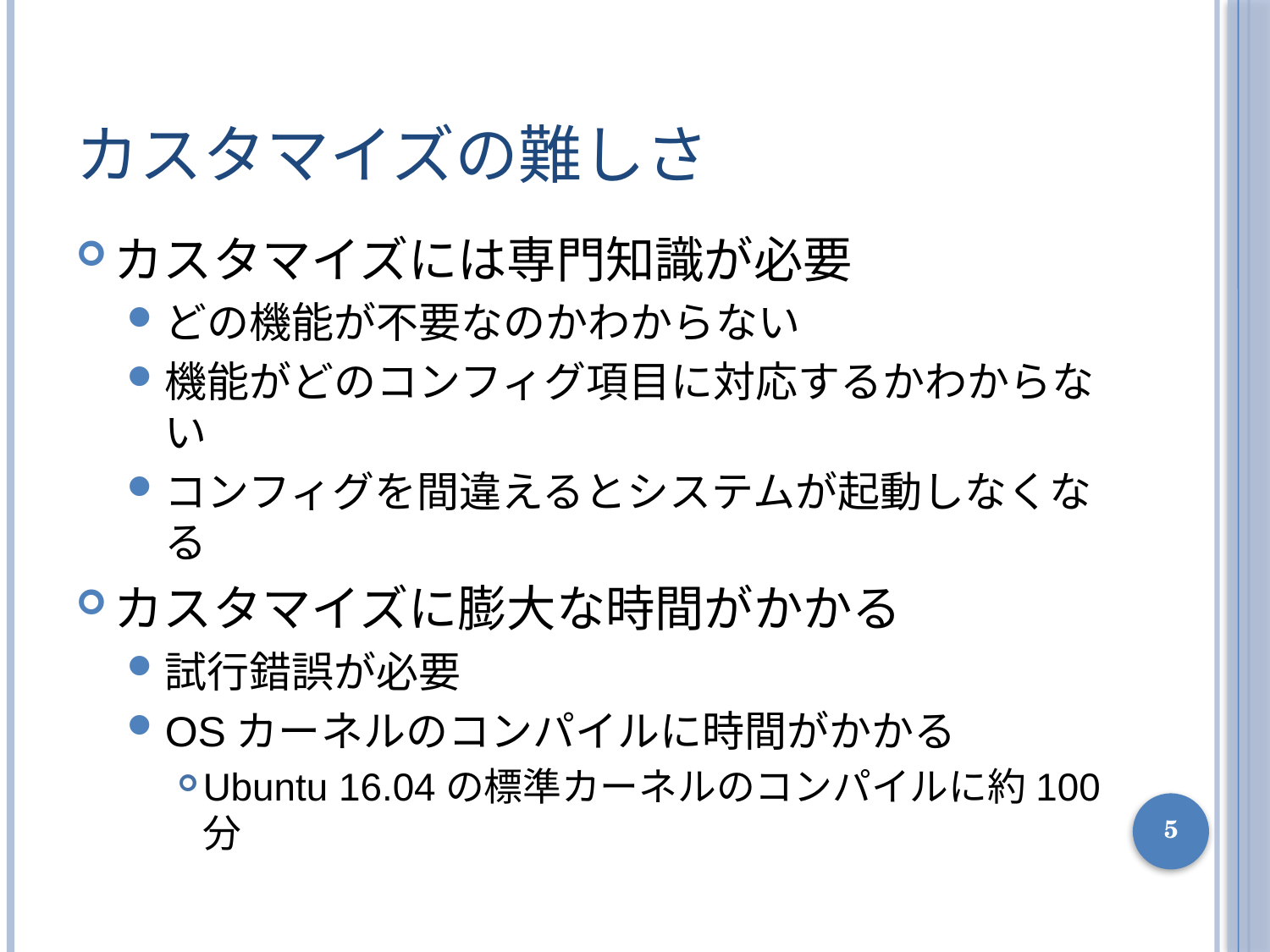

# カスタマイズの難しさ
カスタマイズには専門知識が必要
どの機能が不要なのかわからない
機能がどのコンフィグ項目に対応するかわからない
コンフィグを間違えるとシステムが起動しなくなる
カスタマイズに膨大な時間がかかる
試行錯誤が必要
OSカーネルのコンパイルに時間がかかる
Ubuntu 16.04の標準カーネルのコンパイルに約100分
5